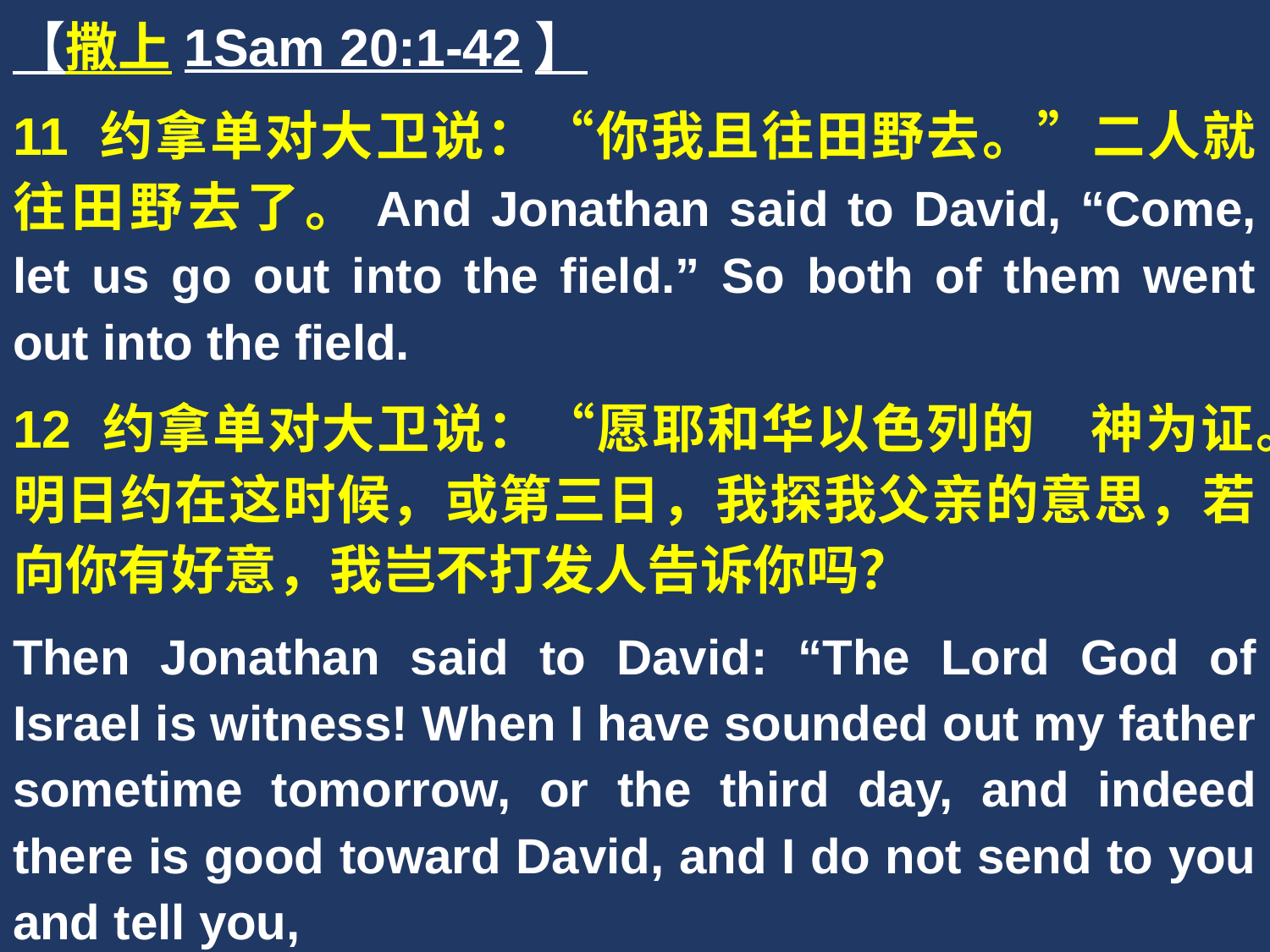

【撒上1Sam 20:1-42】
11 约拿单对大卫说：“你我且往田野去。”二人就往田野去了。And Jonathan said to David, “Come, let us go out into the field.” So both of them went out into the field.
12 约拿单对大卫说：“愿耶和华以色列的　神为证。明日约在这时候，或第三日，我探我父亲的意思，若向你有好意，我岂不打发人告诉你吗？
Then Jonathan said to David: “The Lord God of Israel is witness! When I have sounded out my father sometime tomorrow, or the third day, and indeed there is good toward David, and I do not send to you and tell you,